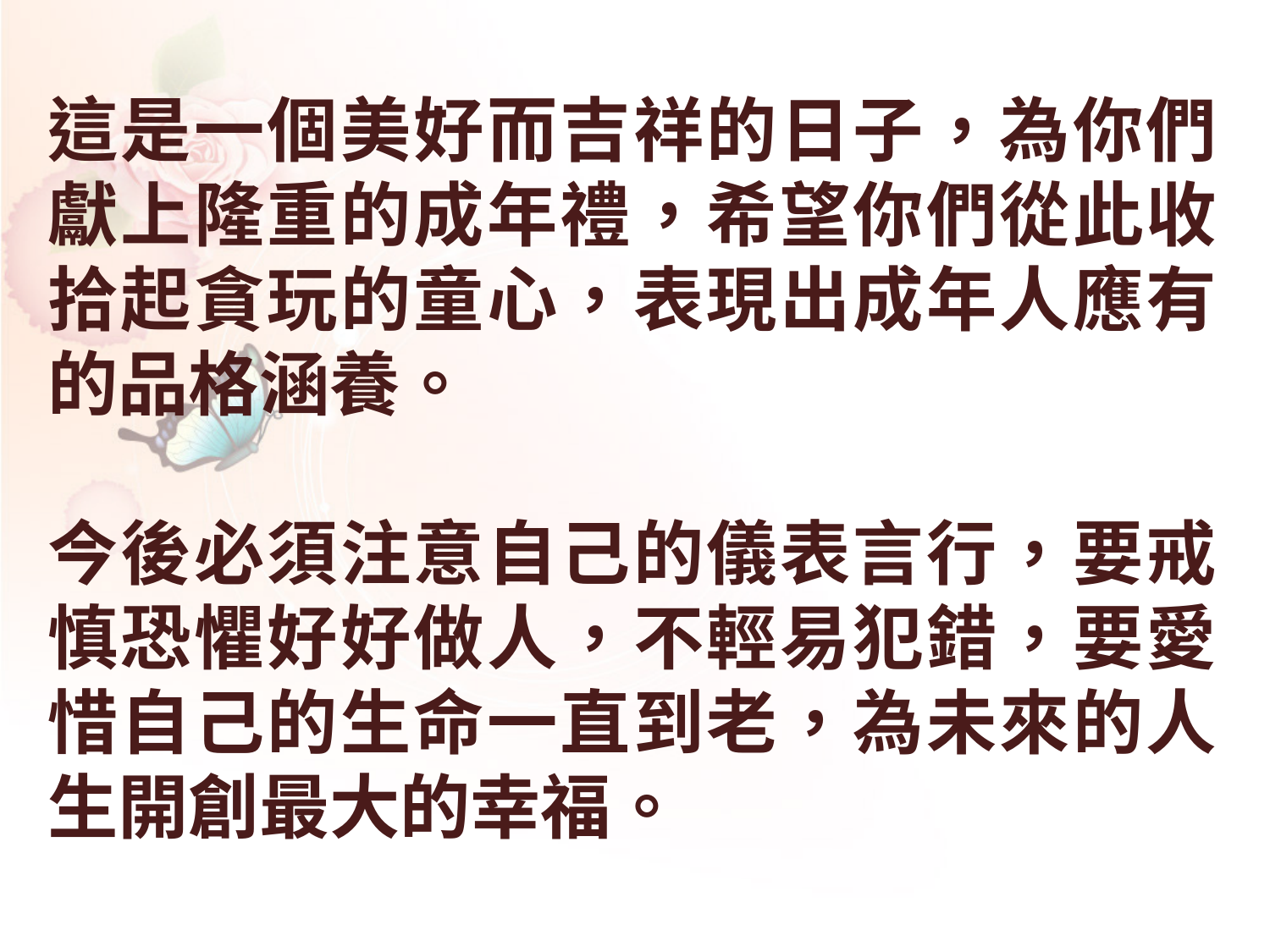

這是一個美好而吉祥的日子，為你們獻上隆重的成年禮，希望你們從此收拾起貪玩的童心，表現出成年人應有的品格涵養。

今後必須注意自己的儀表言行，要戒慎恐懼好好做人，不輕易犯錯，要愛惜自己的生命一直到老，為未來的人生開創最大的幸福。